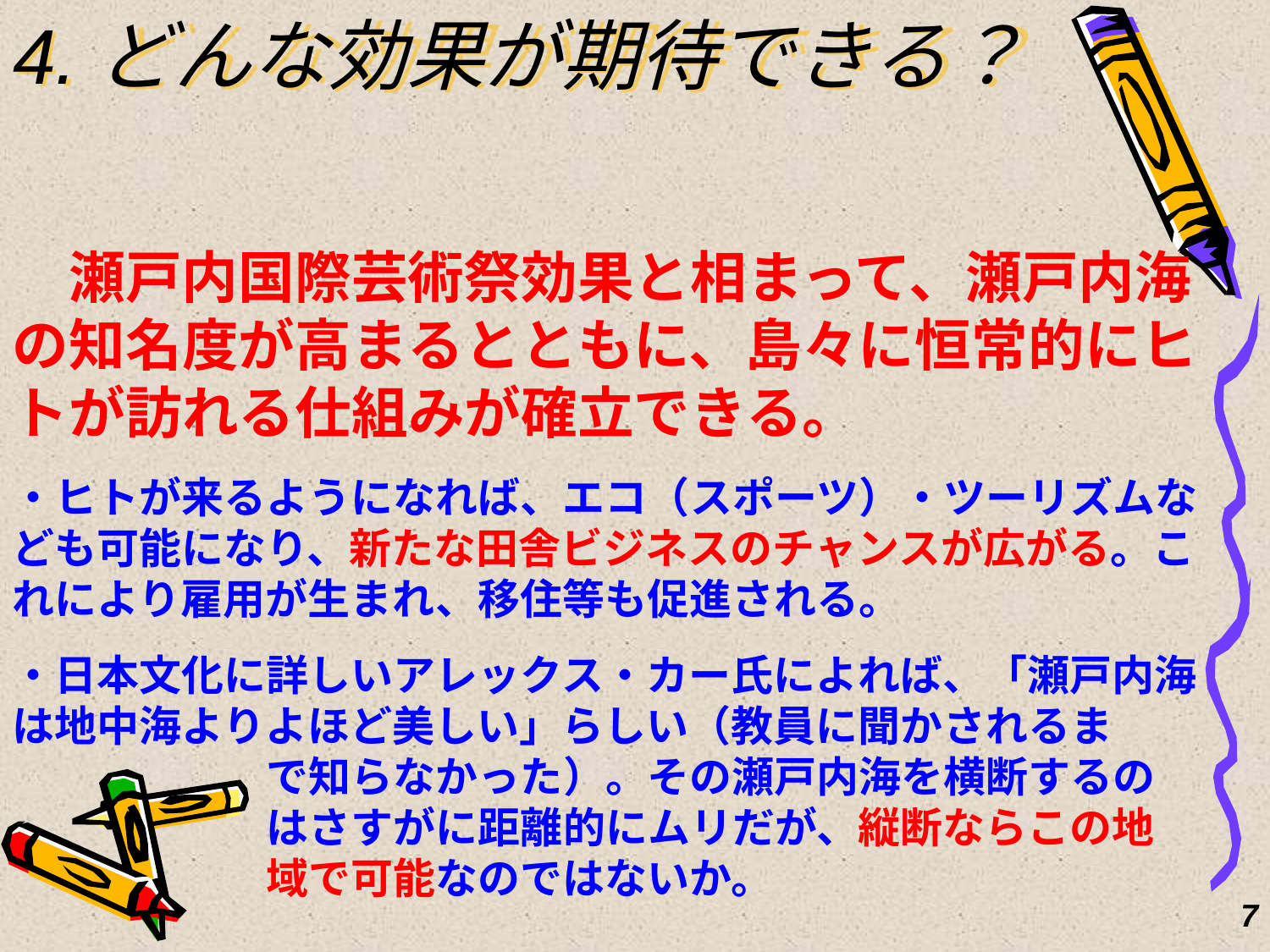

4.どんな効果が期待できる？
　瀬戸内国際芸術祭効果と相まって、瀬戸内海の知名度が高まるとともに、島々に恒常的にヒトが訪れる仕組みが確立できる。

・ヒトが来るようになれば、エコ（スポーツ）・ツーリズムなども可能になり、新たな田舎ビジネスのチャンスが広がる。これにより雇用が生まれ、移住等も促進される。

・日本文化に詳しいアレックス・カー氏によれば、「瀬戸内海は地中海よりよほど美しい」らしい（教員に聞かされるま
　　　　　　で知らなかった）。その瀬戸内海を横断するの
　　　　　　はさすがに距離的にムリだが、縦断ならこの地
　　　　　　域で可能なのではないか。
7